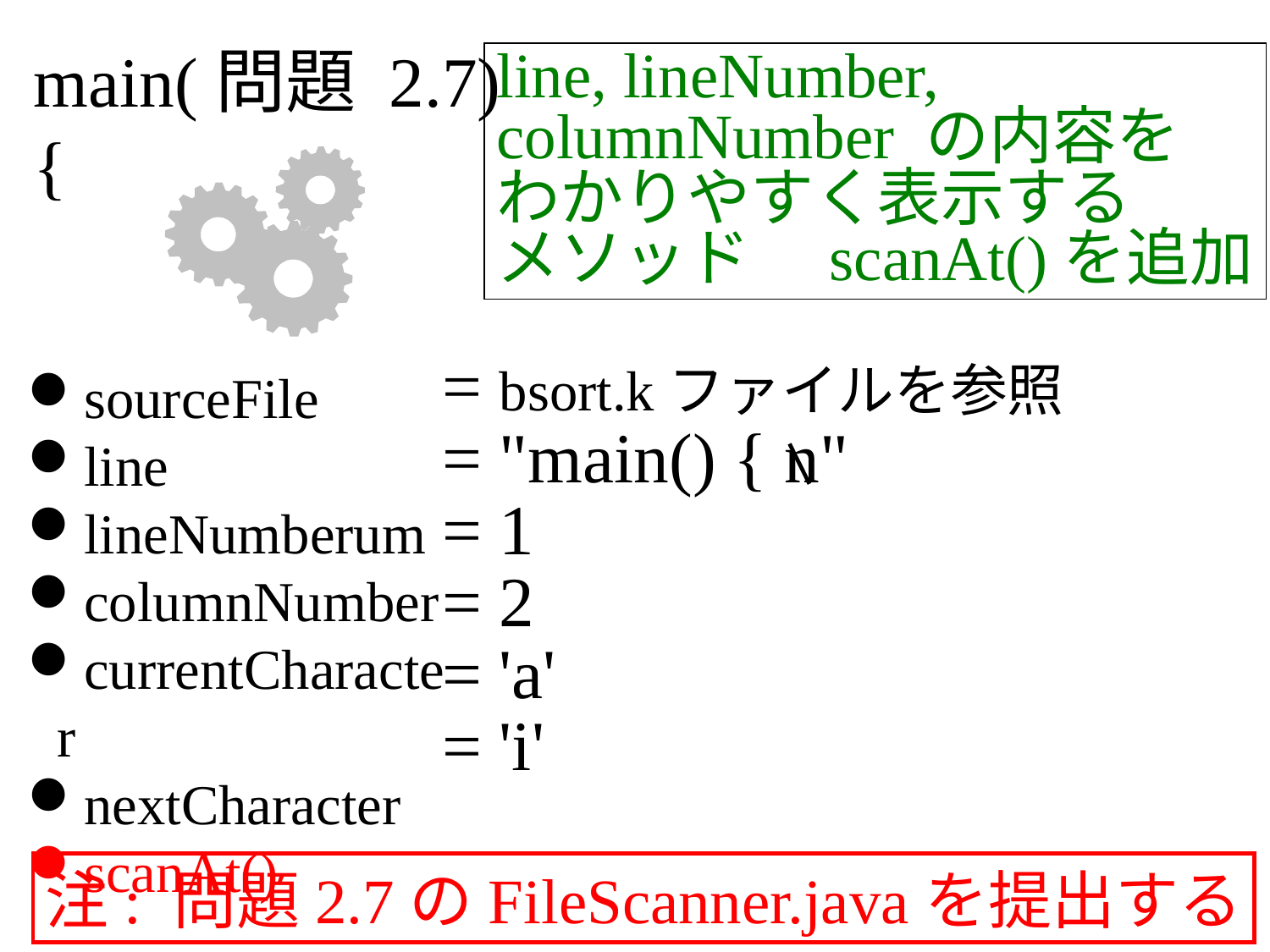

main(問題 2.7)
{
line, lineNumber,
columnNumber の内容を
わかりやすく表示する
メソッド　scanAt()を追加

= bsort.kファイルを参照
= "main() { n"
= 1
= 2
= 'a'
= 'i'

sourceFile
line
lineNumberum
columnNumber
currentCharacter
nextCharacter
scanAt()
注: 問題2.7のFileScanner.javaを提出する